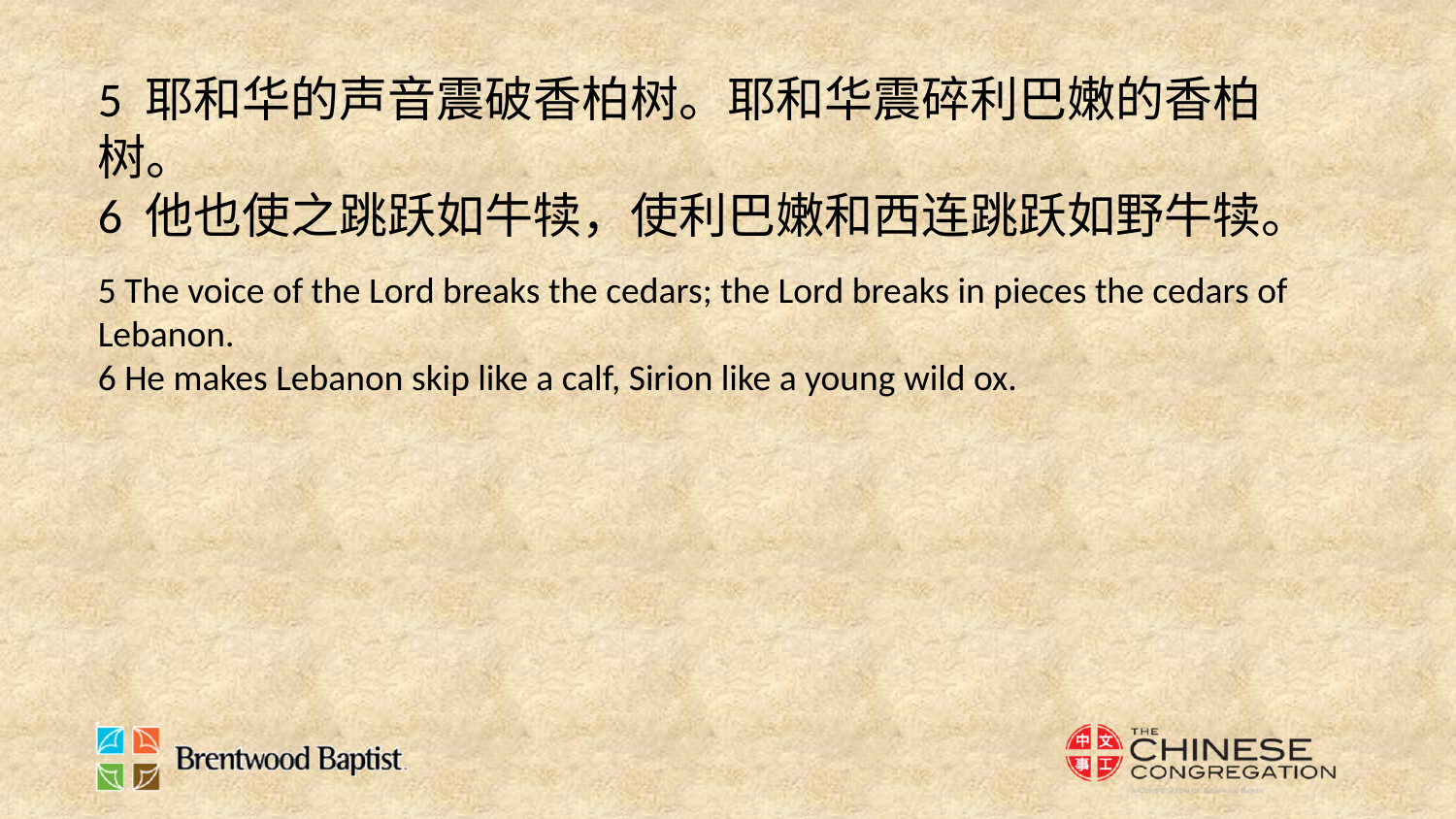

5 耶和华的声音震破香柏树。耶和华震碎利巴嫩的香柏树。
6 他也使之跳跃如牛犊，使利巴嫩和西连跳跃如野牛犊。

5 The voice of the Lord breaks the cedars; the Lord breaks in pieces the cedars of Lebanon.
6 He makes Lebanon skip like a calf, Sirion like a young wild ox.